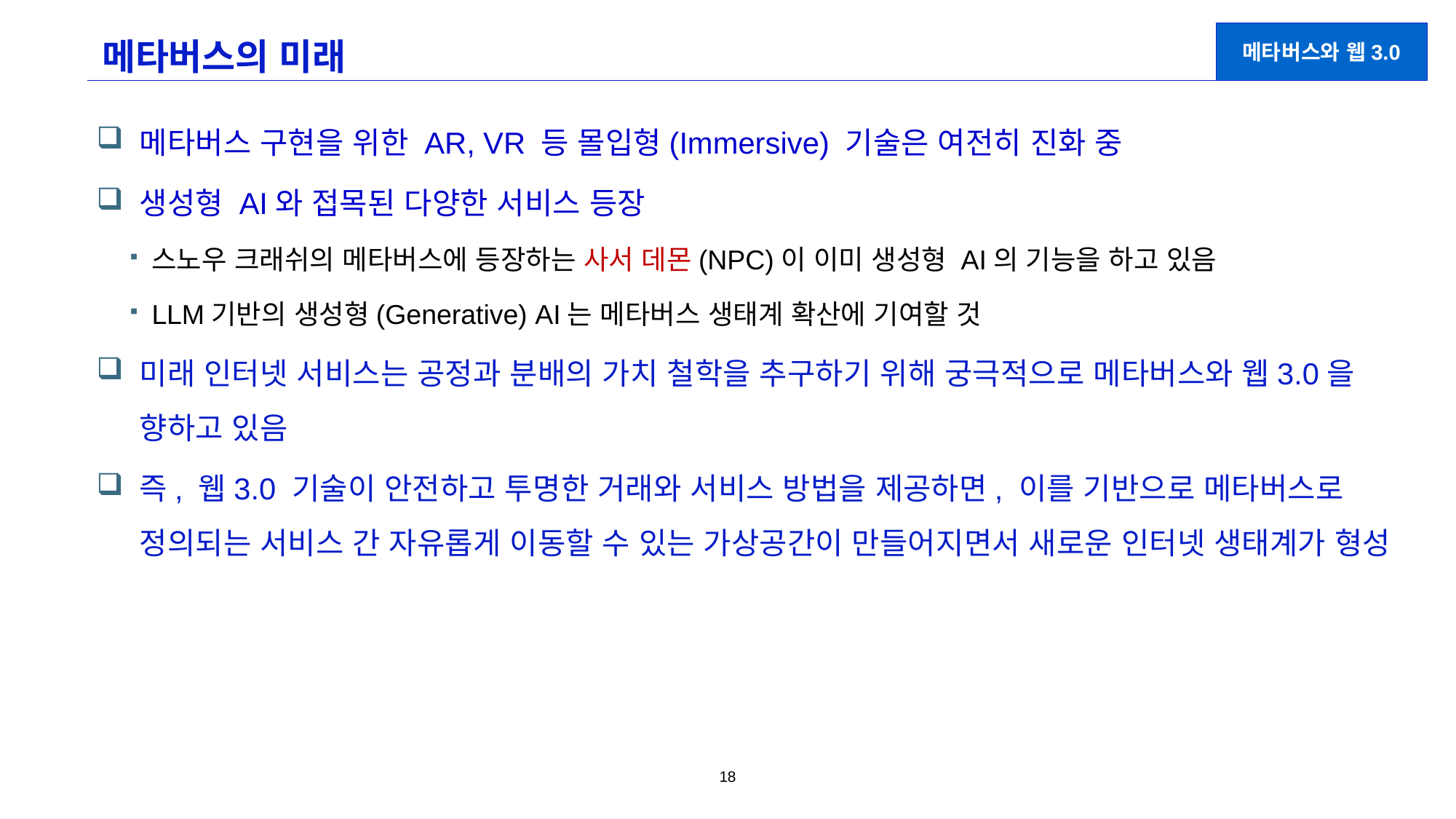

# 메타버스의 미래
메타버스와 웹3.0
메타버스 구현을 위한 AR, VR 등 몰입형(Immersive) 기술은 여전히 진화 중
생성형 AI와 접목된 다양한 서비스 등장
스노우 크래쉬의 메타버스에 등장하는 사서 데몬(NPC)이 이미 생성형 AI의 기능을 하고 있음
LLM기반의 생성형(Generative) AI는 메타버스 생태계 확산에 기여할 것
미래 인터넷 서비스는 공정과 분배의 가치 철학을 추구하기 위해 궁극적으로 메타버스와 웹3.0을 향하고 있음
즉, 웹3.0 기술이 안전하고 투명한 거래와 서비스 방법을 제공하면, 이를 기반으로 메타버스로 정의되는 서비스 간 자유롭게 이동할 수 있는 가상공간이 만들어지면서 새로운 인터넷 생태계가 형성